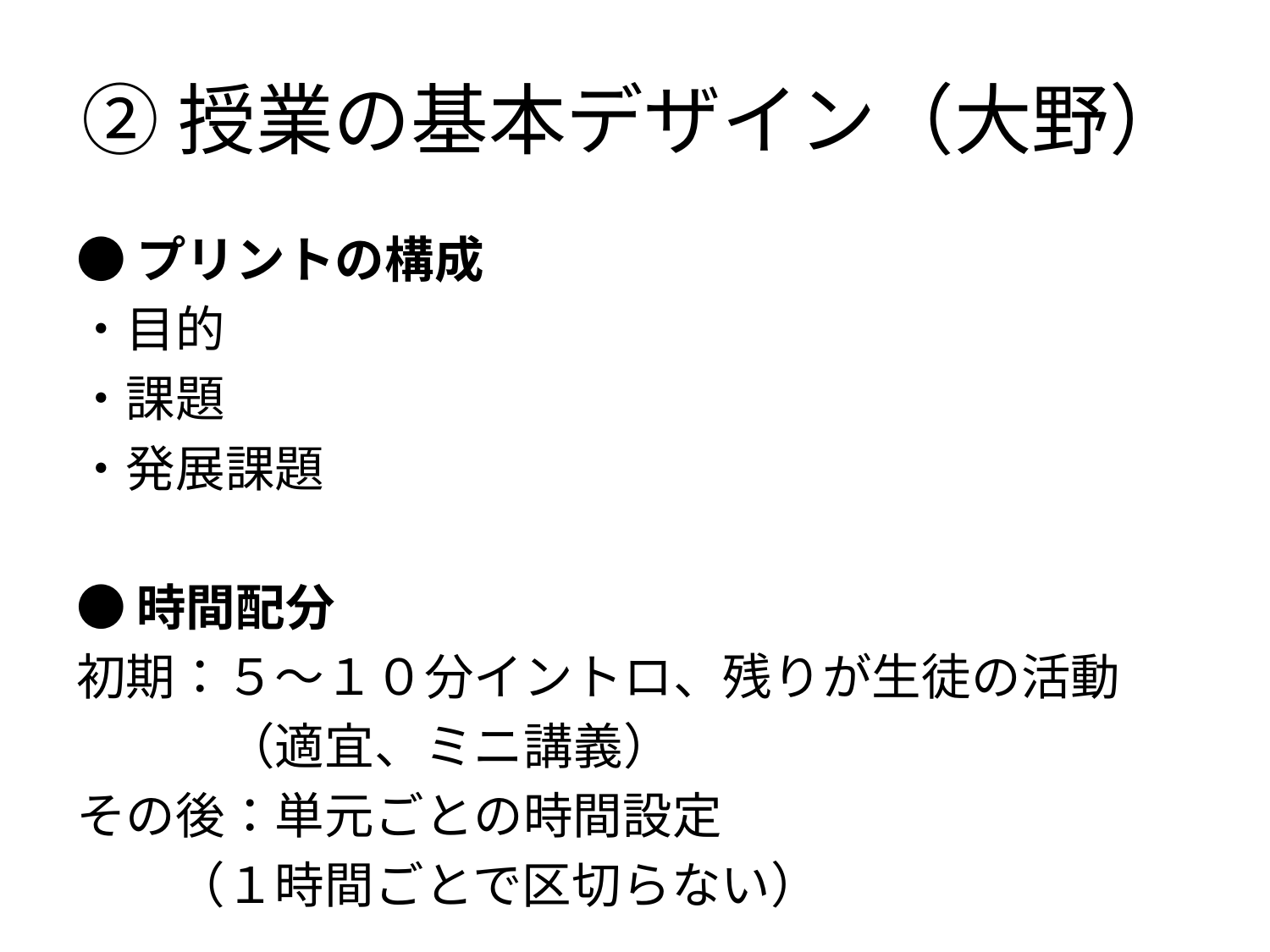

# ②授業の基本デザイン（大野）
●プリントの構成
・目的
・課題
・発展課題

●時間配分
初期：５～１０分イントロ、残りが生徒の活動
　　　（適宜、ミニ講義）
その後：単元ごとの時間設定
　　（１時間ごとで区切らない）